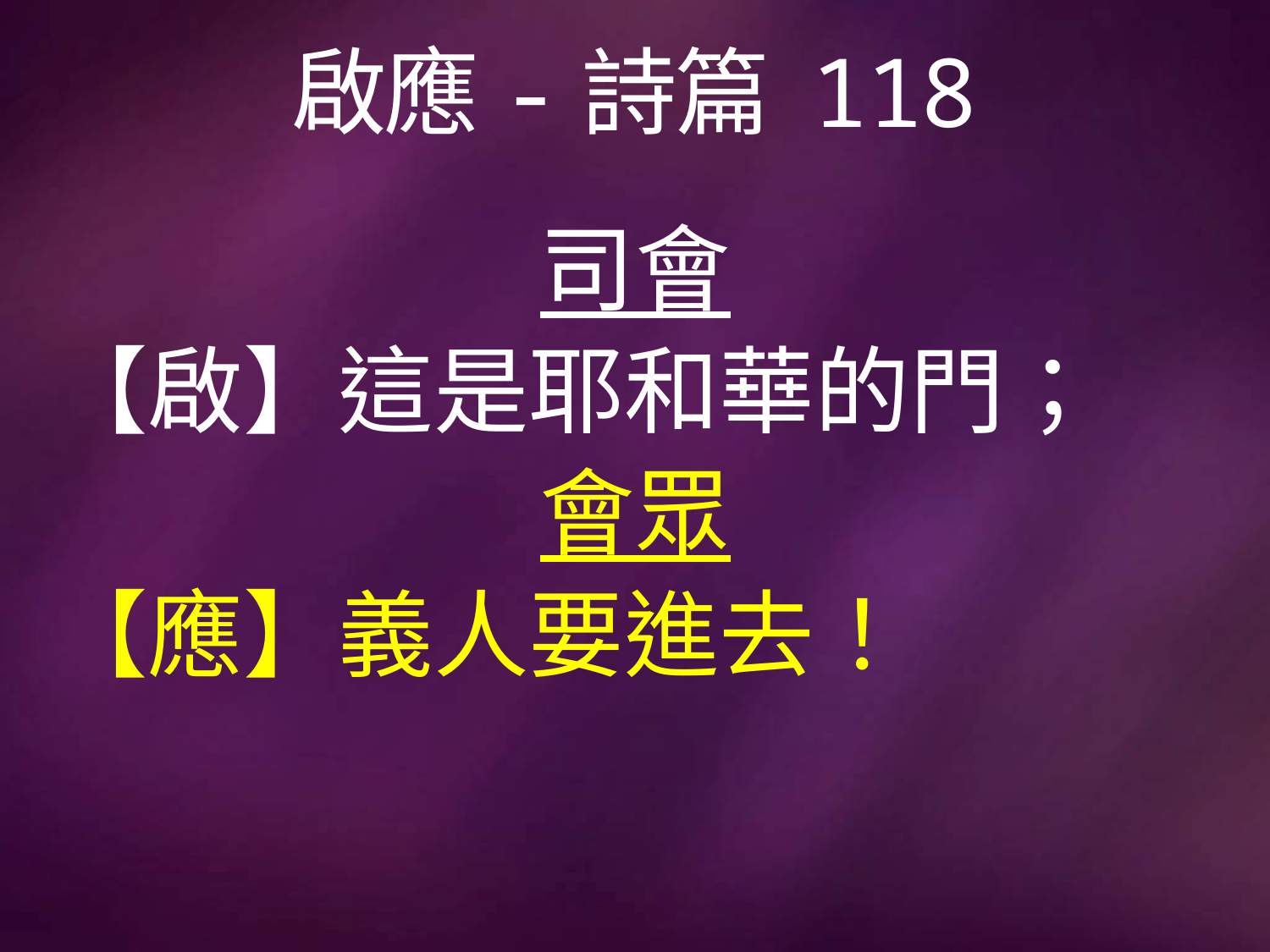

# 啟應-詩篇 118
司會
【啟】這是耶和華的門；
會眾
【應】義人要進去！